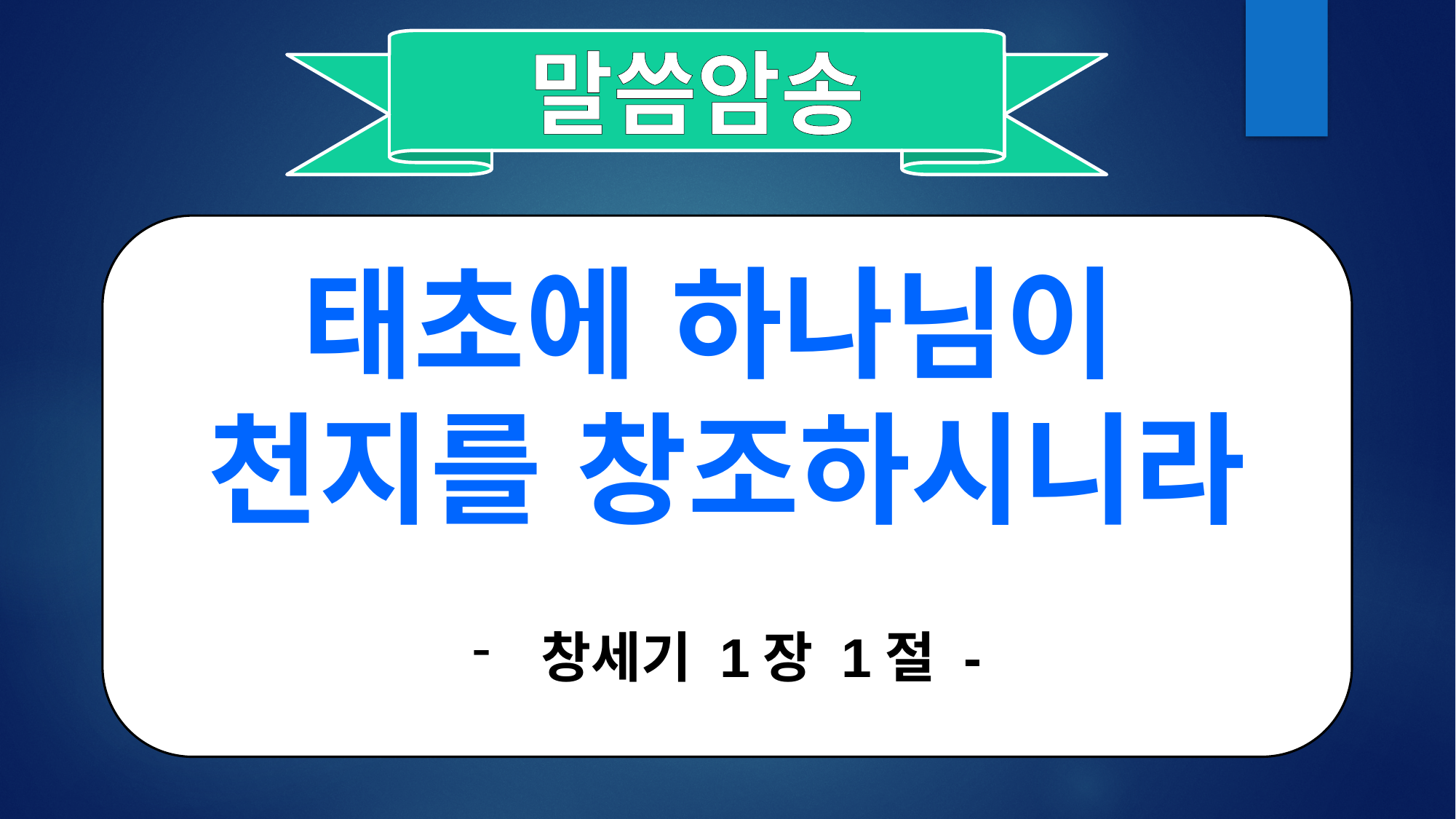

말씀암송
태초에 하나님이
천지를 창조하시니라

창세기 1장 1절 -